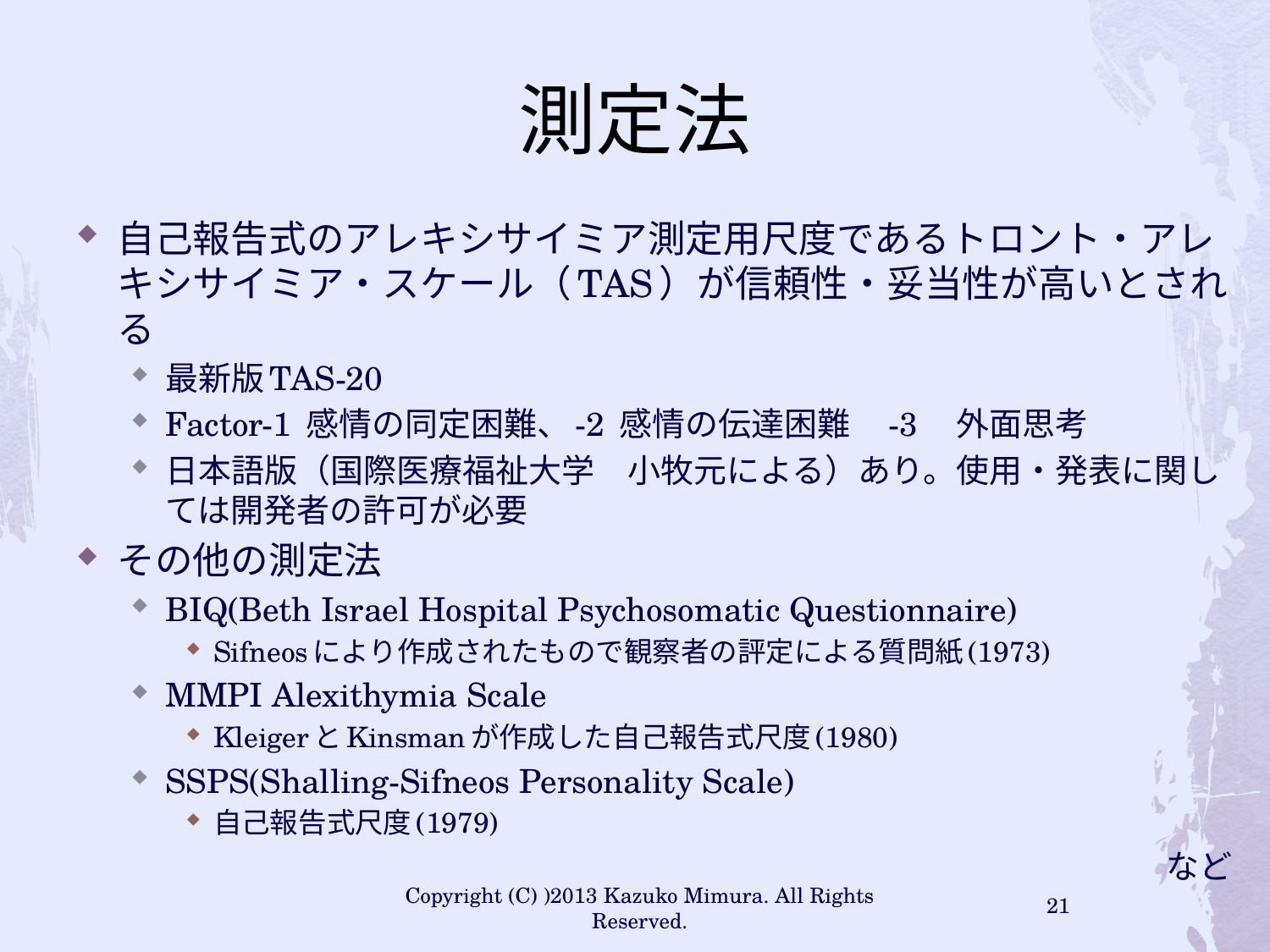

# 測定法
自己報告式のアレキシサイミア測定用尺度であるトロント・アレキシサイミア・スケール（TAS）が信頼性・妥当性が高いとされる
最新版TAS-20
Factor-1 感情の同定困難、-2 感情の伝達困難　-3　外面思考
日本語版（国際医療福祉大学　小牧元による）あり。使用・発表に関しては開発者の許可が必要
その他の測定法
BIQ(Beth Israel Hospital Psychosomatic Questionnaire)
Sifneosにより作成されたもので観察者の評定による質問紙(1973)
MMPI Alexithymia Scale
KleigerとKinsmanが作成した自己報告式尺度(1980)
SSPS(Shalling-Sifneos Personality Scale)
自己報告式尺度(1979)
など

Copyright (C) )2013 Kazuko Mimura. All Rights Reserved.
21